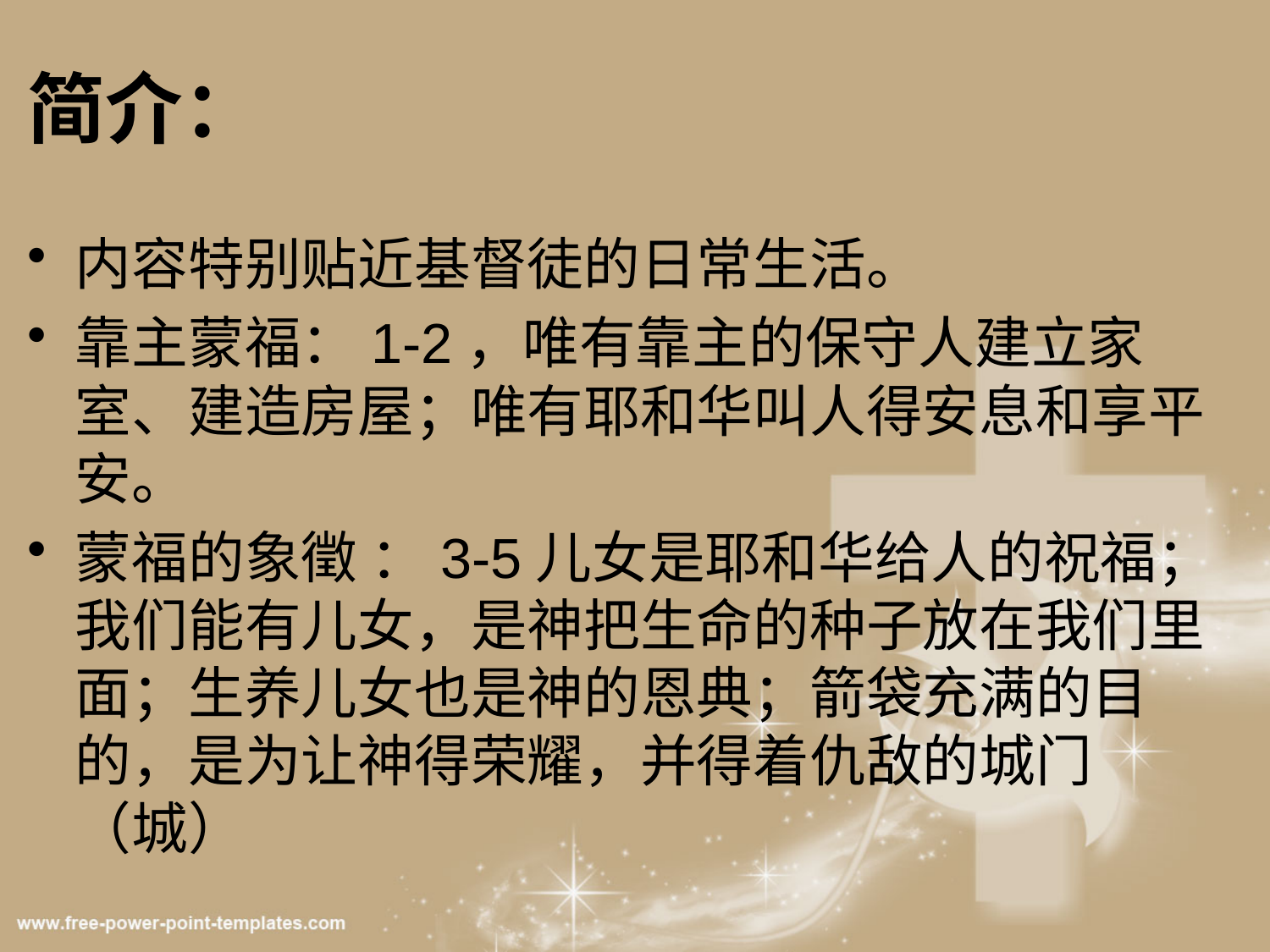

# 简介：
内容特别贴近基督徒的日常生活。
靠主蒙福：1-2，唯有靠主的保守人建立家室、建造房屋；唯有耶和华叫人得安息和享平安。
蒙福的象徵 ：3-5儿女是耶和华给人的祝福；我们能有儿女，是神把生命的种子放在我们里面；生养儿女也是神的恩典；箭袋充满的目的，是为让神得荣耀，并得着仇敌的城门（城）